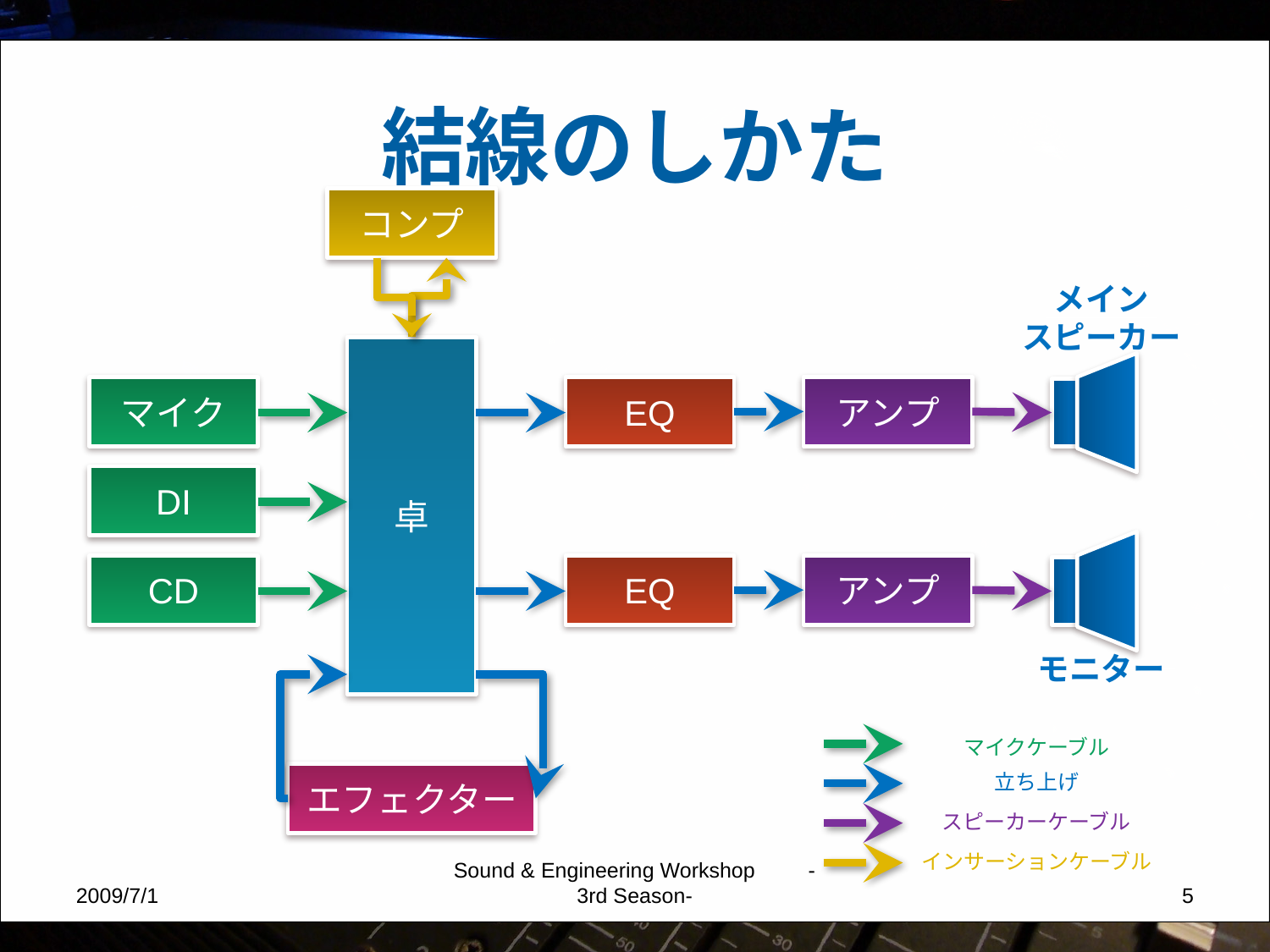

# 結線のしかた
コンプ
メイン
スピーカー
卓

マイク
EQ
アンプ
DI

CD
EQ
アンプ
モニター
マイクケーブル
立ち上げ
エフェクター
スピーカーケーブル
インサーションケーブル
2009/7/1
Sound & Engineering Workshop         -3rd Season-
5